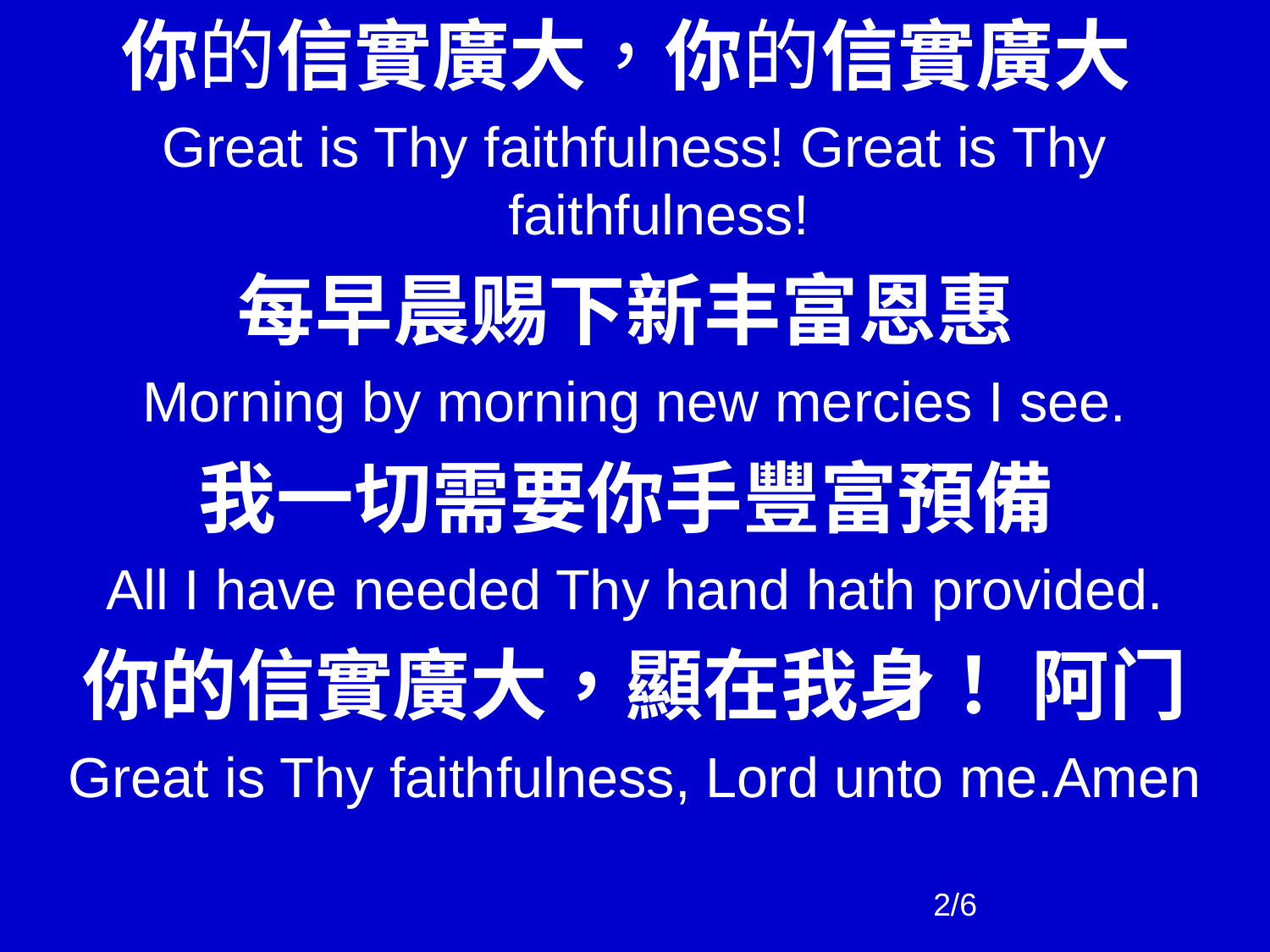

你的信實廣大，你的信實廣大
Great is Thy faithfulness! Great is Thy faithfulness!
每早晨赐下新丰富恩惠
Morning by morning new mercies I see.
我一切需要你手豐富預備
All I have needed Thy hand hath provided.
你的信實廣大，顯在我身 ！阿门
Great is Thy faithfulness, Lord unto me.Amen

2/6